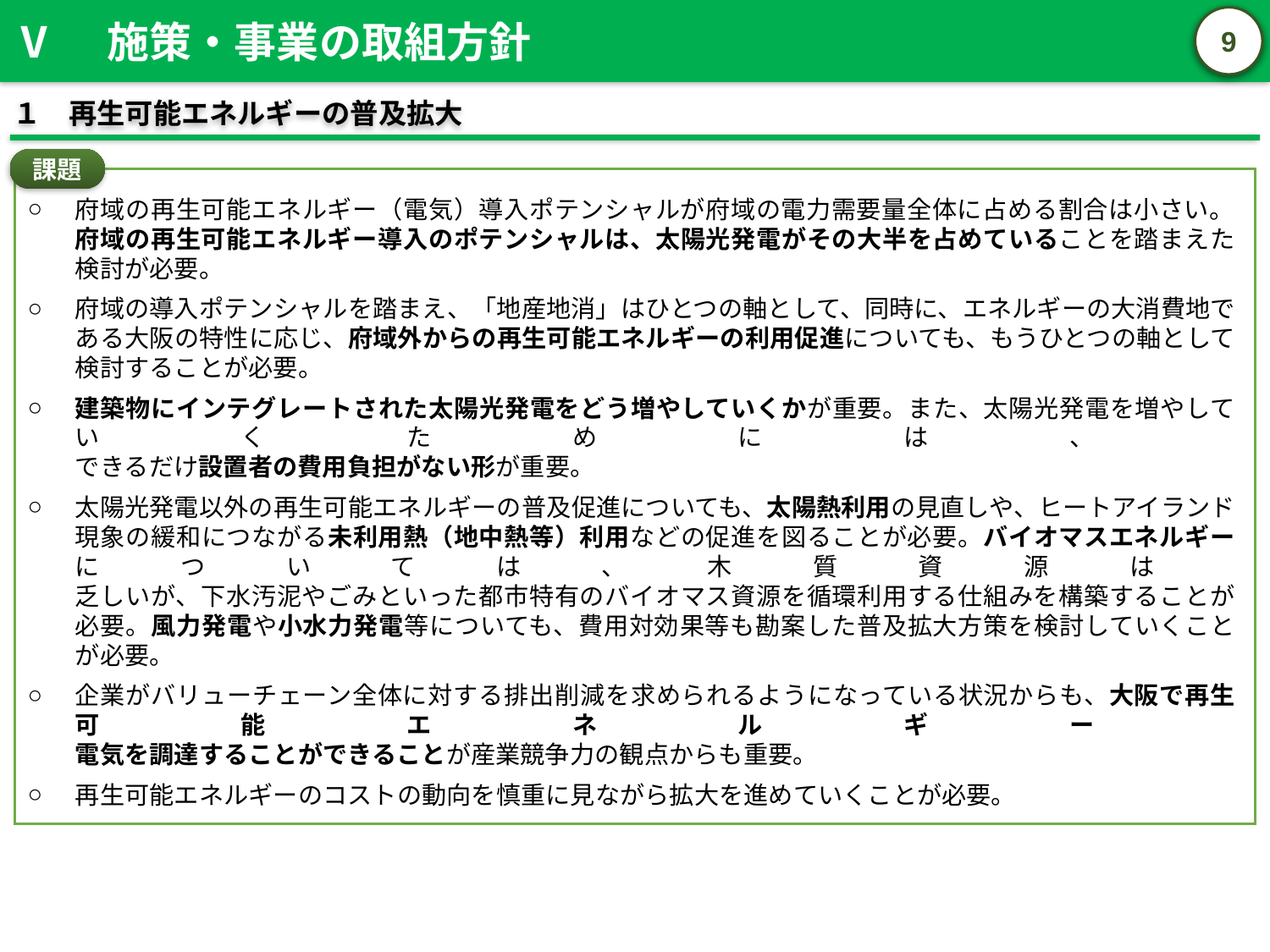

Ⅴ　施策・事業の取組方針
9
１　再生可能エネルギーの普及拡大

課題
府域の再生可能エネルギー（電気）導入ポテンシャルが府域の電力需要量全体に占める割合は小さい。府域の再生可能エネルギー導入のポテンシャルは、太陽光発電がその大半を占めていることを踏まえた検討が必要。
府域の導入ポテンシャルを踏まえ、「地産地消」はひとつの軸として、同時に、エネルギーの大消費地である大阪の特性に応じ、府域外からの再生可能エネルギーの利用促進についても、もうひとつの軸として検討することが必要。
建築物にインテグレートされた太陽光発電をどう増やしていくかが重要。また、太陽光発電を増やしていくためには、
できるだけ設置者の費用負担がない形が重要。
太陽光発電以外の再生可能エネルギーの普及促進についても、太陽熱利用の見直しや、ヒートアイランド現象の緩和につながる未利用熱（地中熱等）利用などの促進を図ることが必要。バイオマスエネルギーについては、木質資源は
乏しいが、下水汚泥やごみといった都市特有のバイオマス資源を循環利用する仕組みを構築することが必要。風力発電や小水力発電等についても、費用対効果等も勘案した普及拡大方策を検討していくことが必要。
企業がバリューチェーン全体に対する排出削減を求められるようになっている状況からも、大阪で再生可能エネルギー
電気を調達することができることが産業競争力の観点からも重要。
再生可能エネルギーのコストの動向を慎重に見ながら拡大を進めていくことが必要。